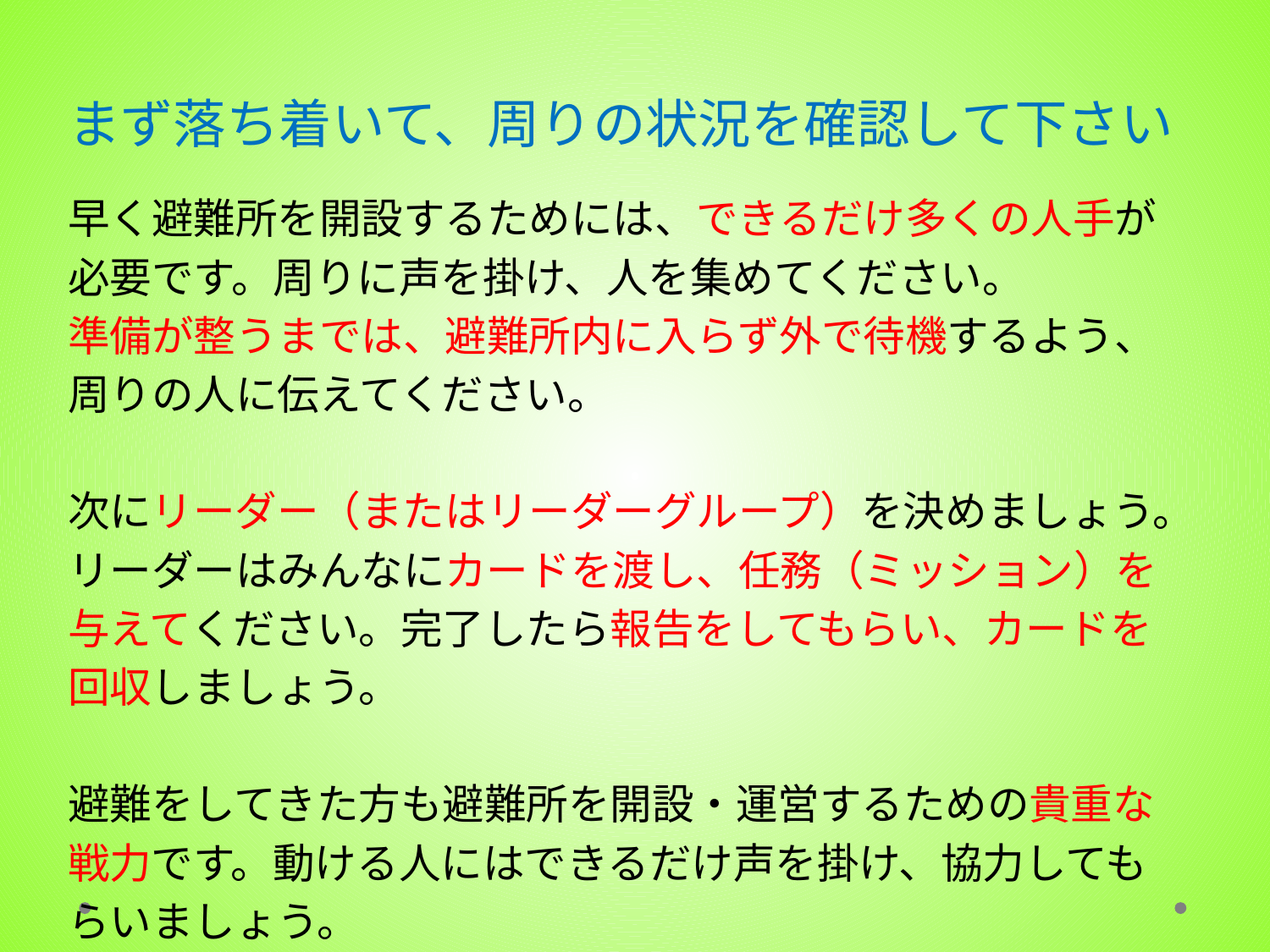

# まず落ち着いて、周りの状況を確認して下さい
早く避難所を開設するためには、できるだけ多くの人手が
必要です。周りに声を掛け、人を集めてください。
準備が整うまでは、避難所内に入らず外で待機するよう、
周りの人に伝えてください。

次にリーダー（またはリーダーグループ）を決めましょう。
リーダーはみんなにカードを渡し、任務（ミッション）を
与えてください。完了したら報告をしてもらい、カードを
回収しましょう。

避難をしてきた方も避難所を開設・運営するための貴重な
戦力です。動ける人にはできるだけ声を掛け、協力しても
らいましょう。